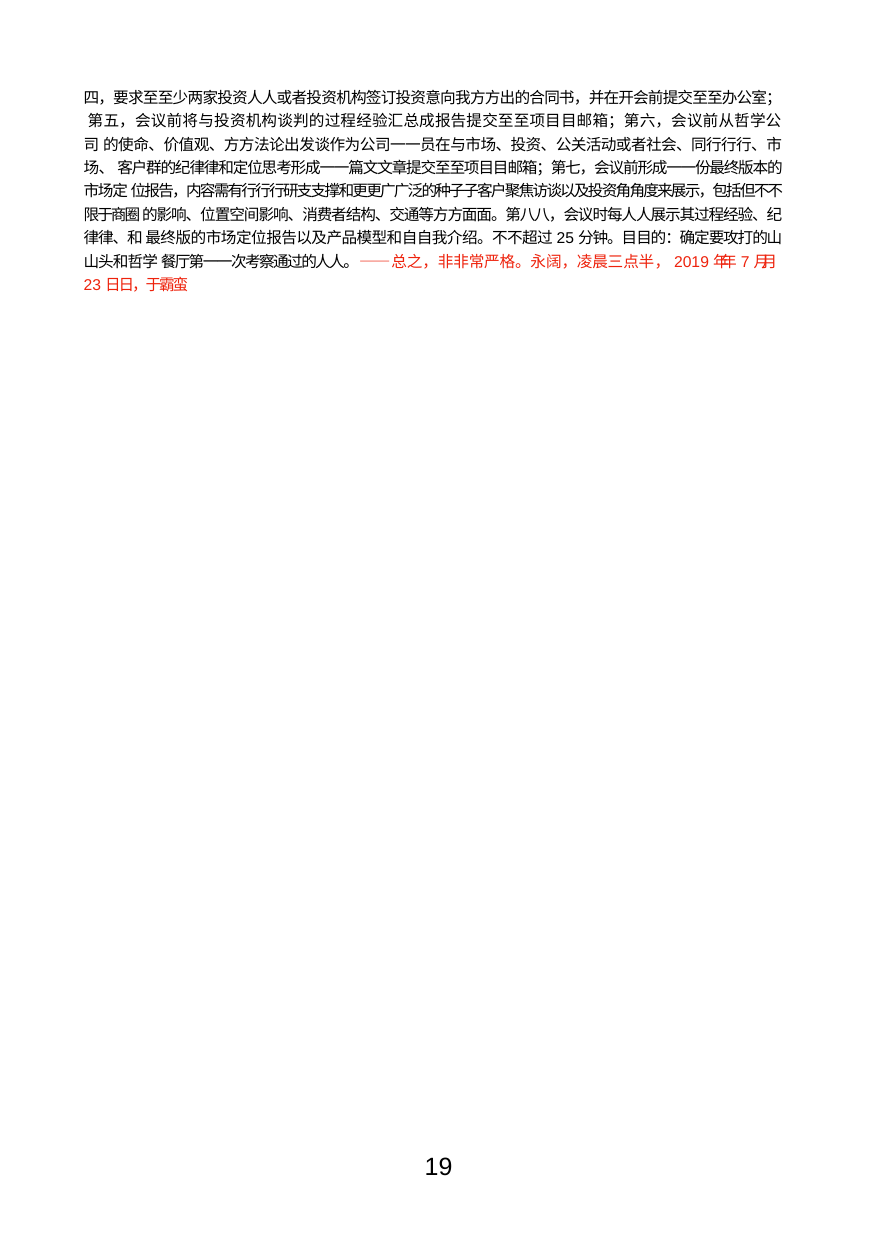

四，要求⾄至少两家投资⼈人或者投资机构签订投资意向我⽅方出的合同书，并在开会前提交⾄至办公室；  第五，会议前将与投资机构谈判的过程经验汇总成报告提交⾄至项⽬目邮箱；第六，会议前从哲学公司 的使命、价值观、⽅方法论出发谈作为公司⼀一员在与市场、投资、公关活动或者社会、同⾏行行、市场、 客户群的纪律律和定位思考形成⼀一篇⽂文章提交⾄至项⽬目邮箱；第七，会议前形成⼀一份最终版本的市场定 位报告，内容需有⾏行行研⽀支撑和更更⼴广泛的种⼦子客户聚焦访谈以及投资⻆角度来展示，包括但不不限于商圈 的影响、位置空间影响、消费者结构、交通等⽅方⾯面。第⼋八，会议时每⼈人展示其过程经验、纪律律、和 最终版的市场定位报告以及产品模型和⾃自我介绍。不不超过25分钟。⽬目的：确定要攻打的⼭山头和哲学 餐厅第⼀一次考察通过的⼈人。——总之，⾮非常严格。永阔，凌晨三点半，2019年年7⽉月23⽇日，于霸蛮
19